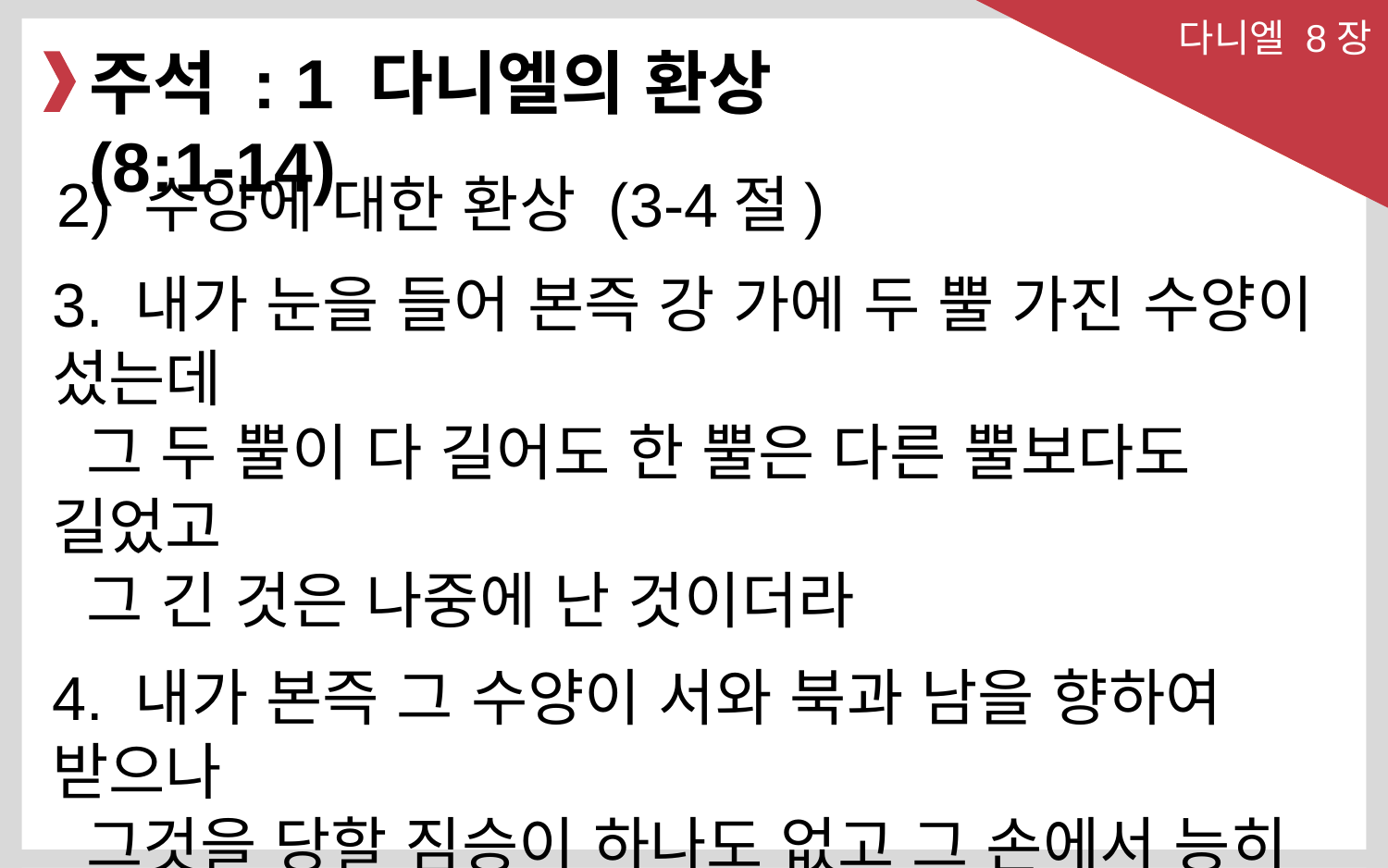

다니엘 8장
주석 : 1 다니엘의 환상 (8:1-14)

2) 수양에 대한 환상 (3-4절)
3. 내가 눈을 들어 본즉 강 가에 두 뿔 가진 수양이 섰는데
  그 두 뿔이 다 길어도 한 뿔은 다른 뿔보다도 길었고
  그 긴 것은 나중에 난 것이더라
4. 내가 본즉 그 수양이 서와 북과 남을 향하여 받으나
  그것을 당할 짐승이 하나도 없고 그 손에서 능히
  구할이가 절대로 없으므로 그것이 임의로 행하고
  스스로 강대하더라